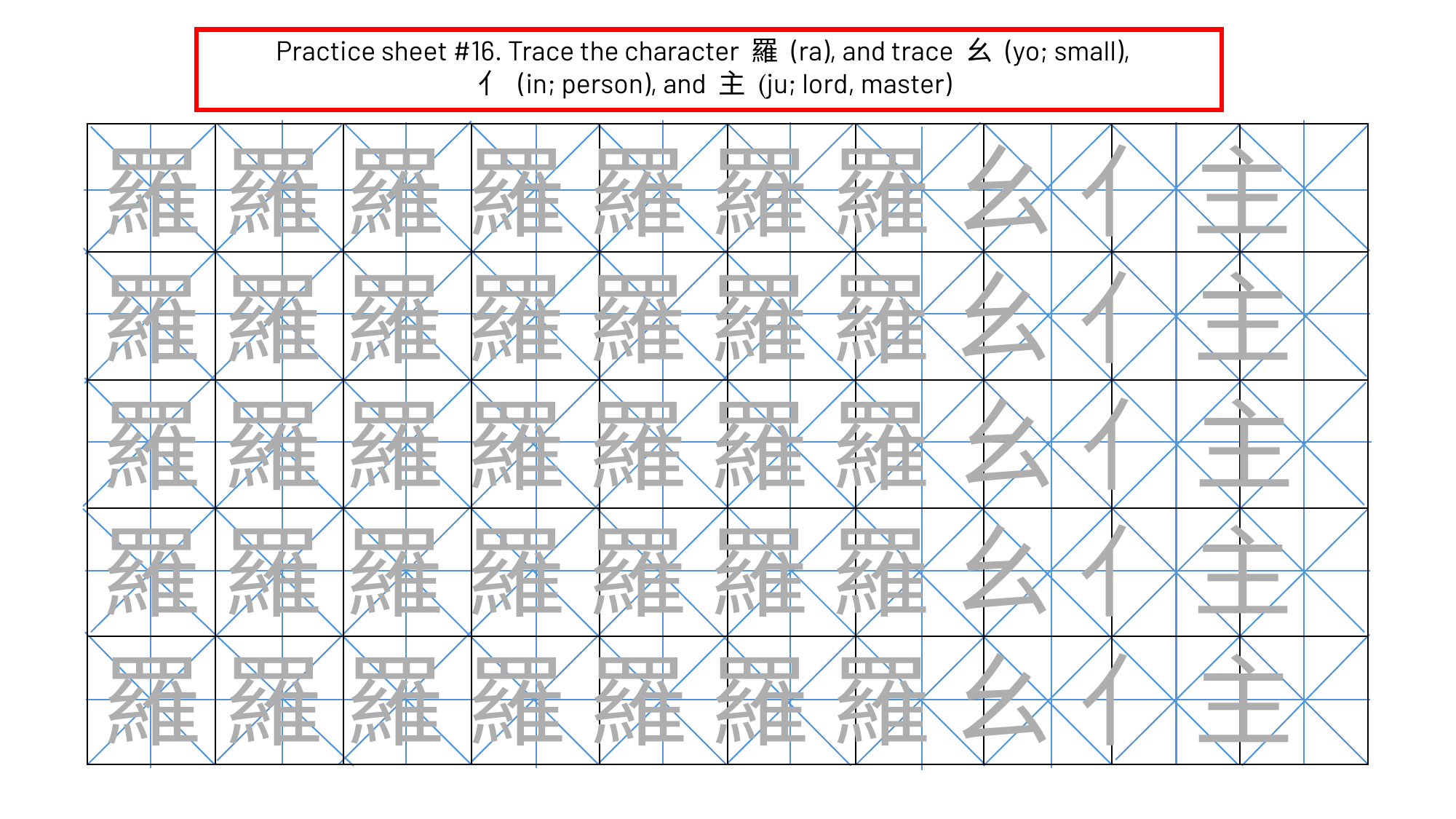

Practice sheet #16. Trace the character 羅 (ra), and trace 幺 (yo; small),
 亻 (in; person), and 主 (ju; lord, master)

羅 羅 羅 羅 羅 羅 羅 幺 亻 主
|  |  |  |  |  |  |  |  |  |  |
| --- | --- | --- | --- | --- | --- | --- | --- | --- | --- |
|  |  |  |  |  |  |  |  |  |  |
|  |  |  |  |  |  |  |  |  |  |
|  |  |  |  |  |  |  |  |  |  |
|  |  |  |  |  |  |  |  |  |  |
羅 羅 羅 羅 羅 羅 羅 幺 亻 主
羅 羅 羅 羅 羅 羅 羅 幺 亻 主
羅 羅 羅 羅 羅 羅 羅 幺 亻 主
羅 羅 羅 羅 羅 羅 羅 幺 亻 主